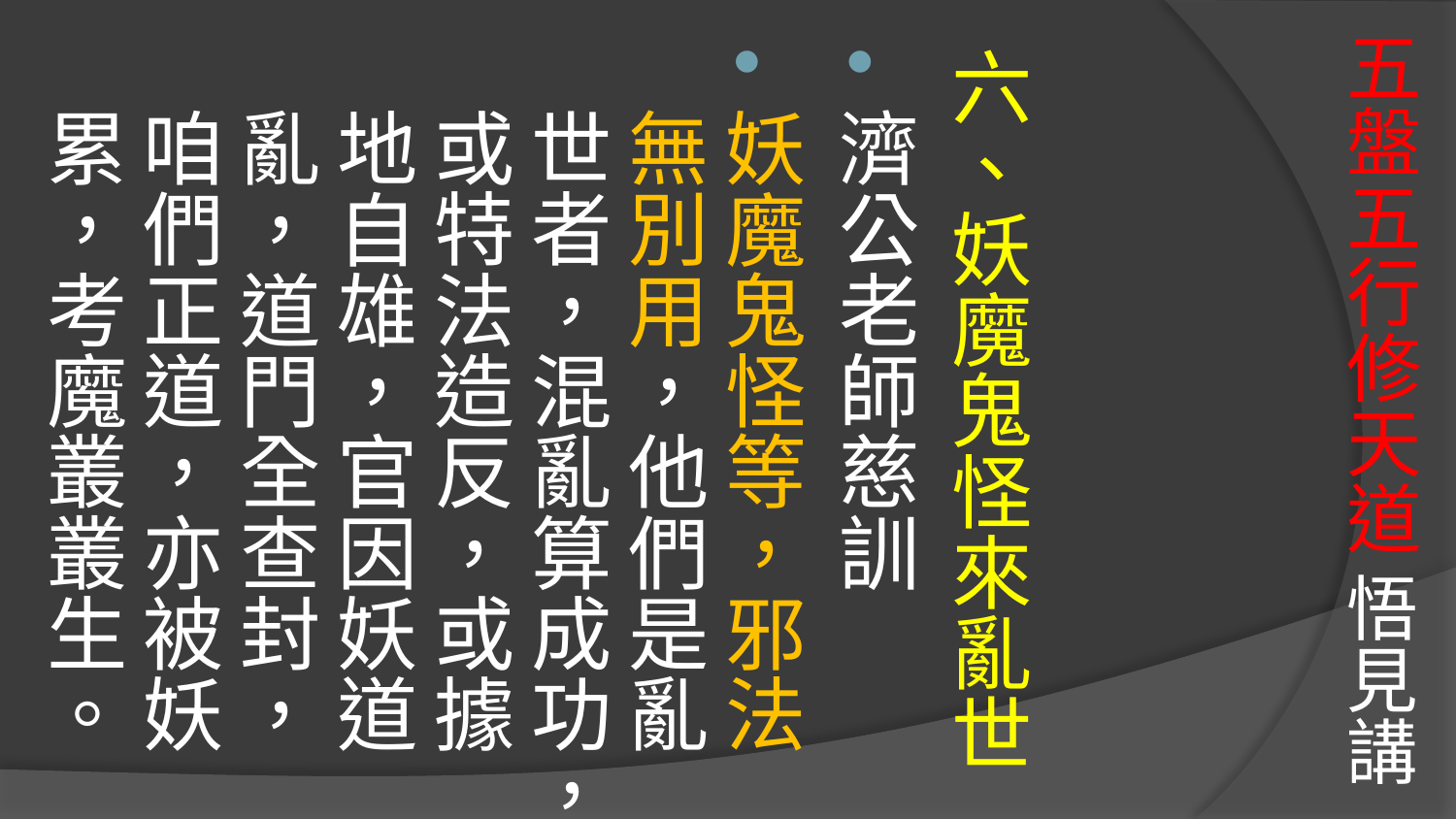

# 五盤五行修天道 悟見講
六、妖魔鬼怪來亂世
濟公老師慈訓
妖魔鬼怪等，邪法無別用，他們是亂世者，混亂算成功，或特法造反，或據地自雄，官因妖道亂，道門全查封，咱們正道，亦被妖累，考魔叢叢生。